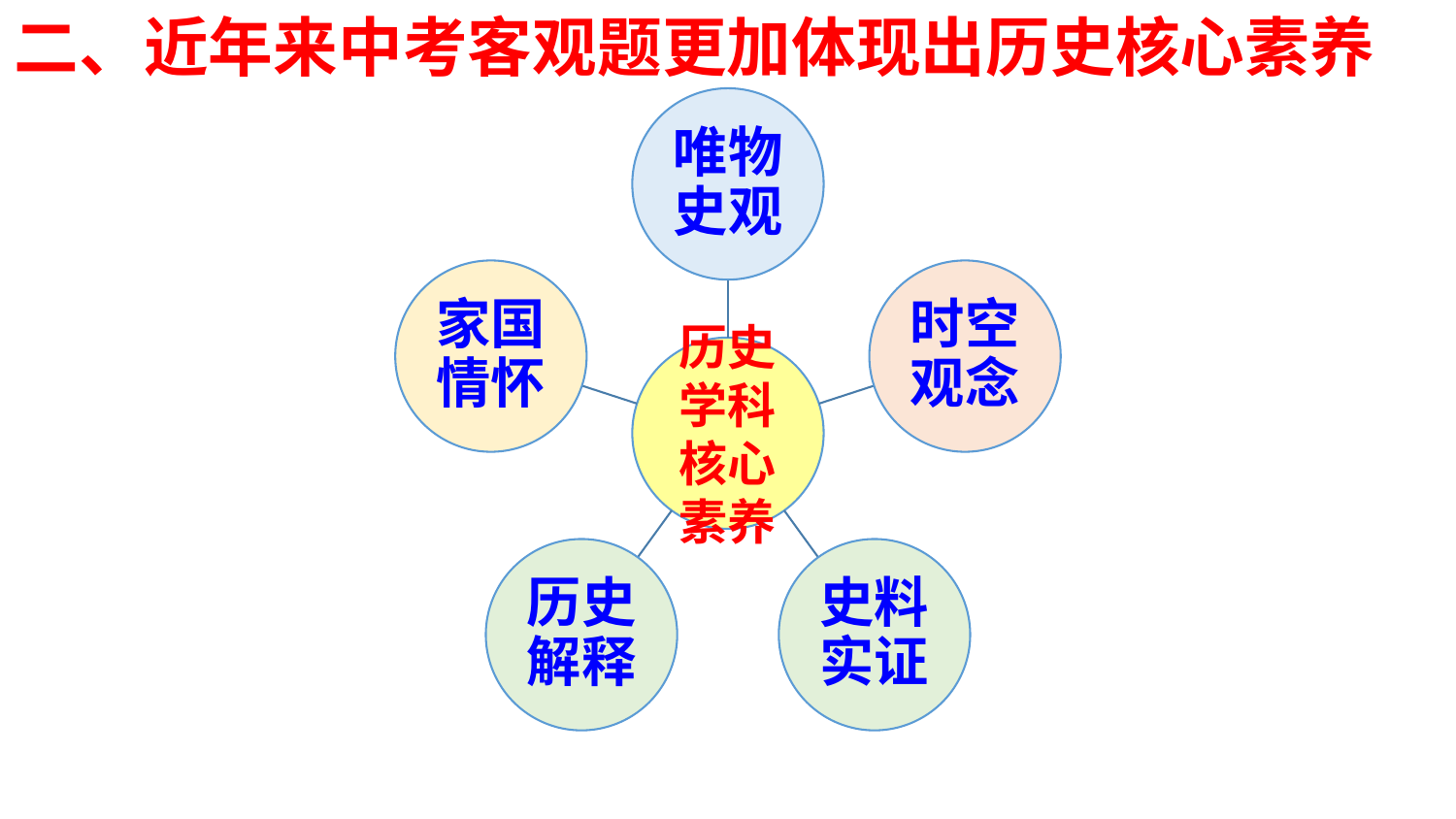

二、近年来中考客观题更加体现出历史核心素养
历史学科核心素养

唯物史观

时空观念

史料实证

历史解释

家国情怀